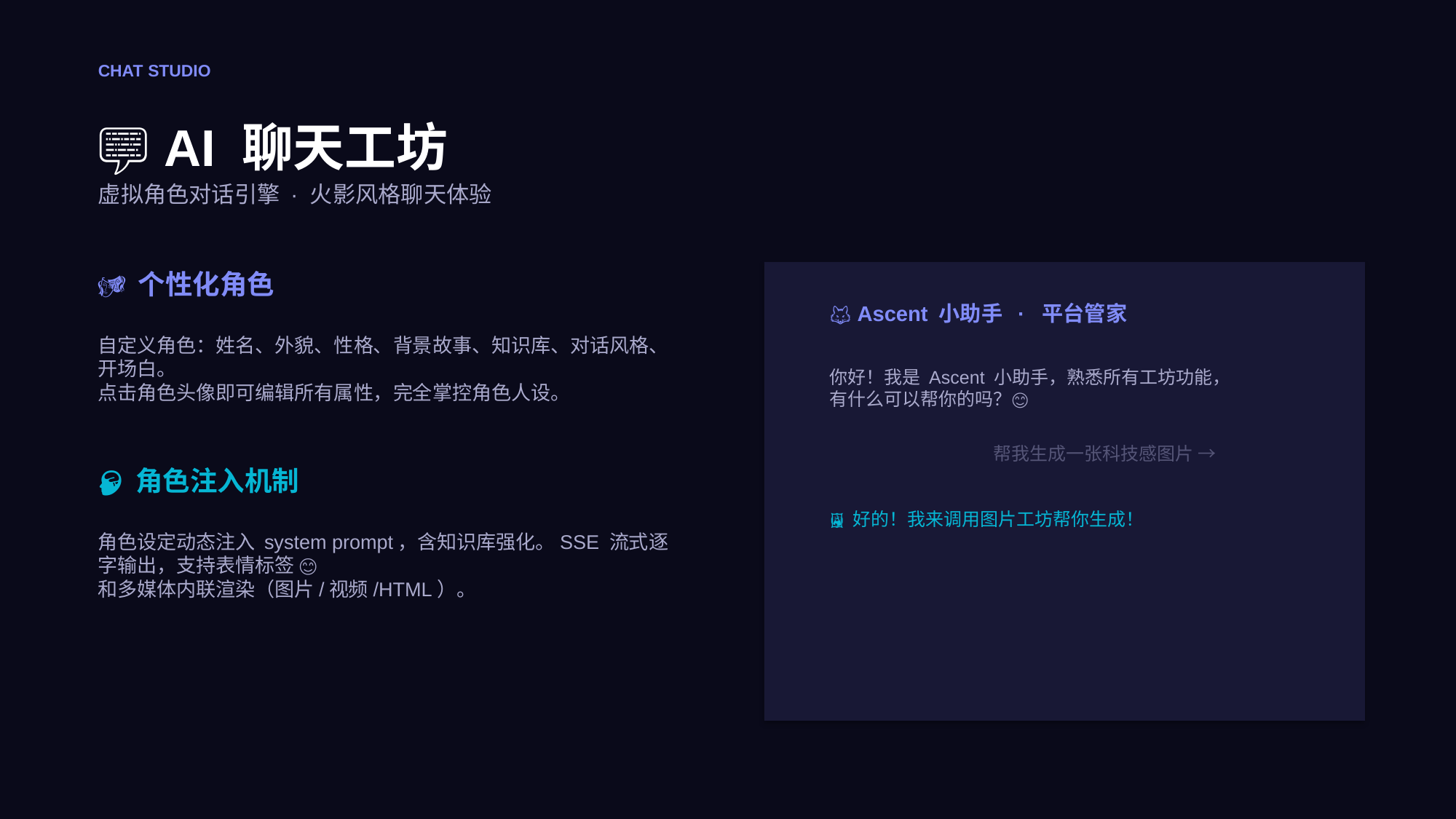

CHAT STUDIO
💬 AI 聊天工坊
虚拟角色对话引擎 · 火影风格聊天体验
🎭 个性化角色

🦊 Ascent 小助手  ·  平台管家
自定义角色：姓名、外貌、性格、背景故事、知识库、对话风格、开场白。
点击角色头像即可编辑所有属性，完全掌控角色人设。
你好！我是 Ascent 小助手，熟悉所有工坊功能，有什么可以帮你的吗？😊
帮我生成一张科技感图片 →
🧠 角色注入机制
🖼️ 好的！我来调用图片工坊帮你生成！
角色设定动态注入 system prompt，含知识库强化。SSE 流式逐字输出，支持表情标签 😊 和多媒体内联渲染（图片/视频/HTML）。